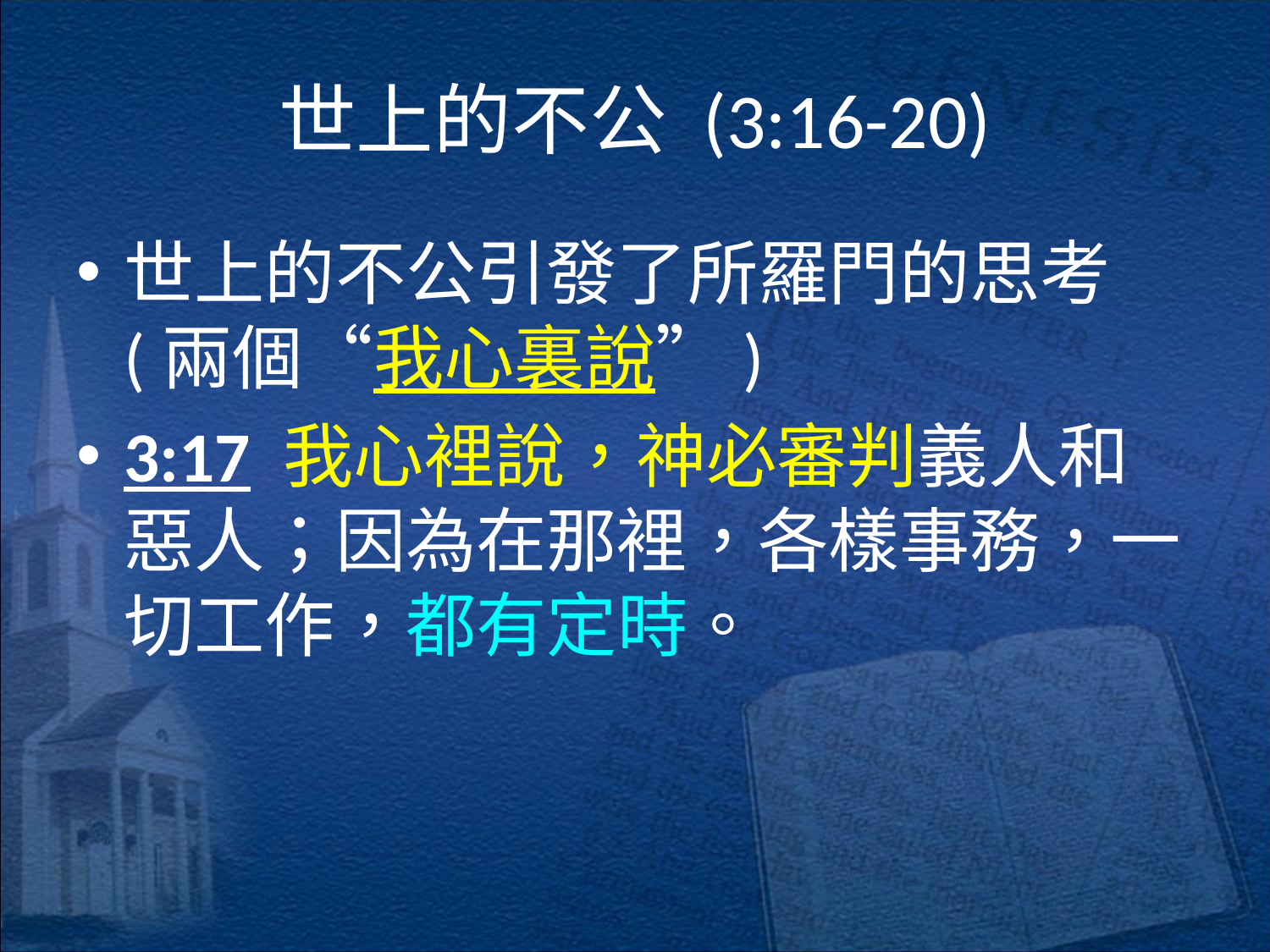

# 世上的不公 (3:16-20)
世上的不公引發了所羅門的思考 (兩個“我心裏說”)
3:17 我心裡說，神必審判義人和惡人；因為在那裡，各樣事務，一切工作，都有定時。